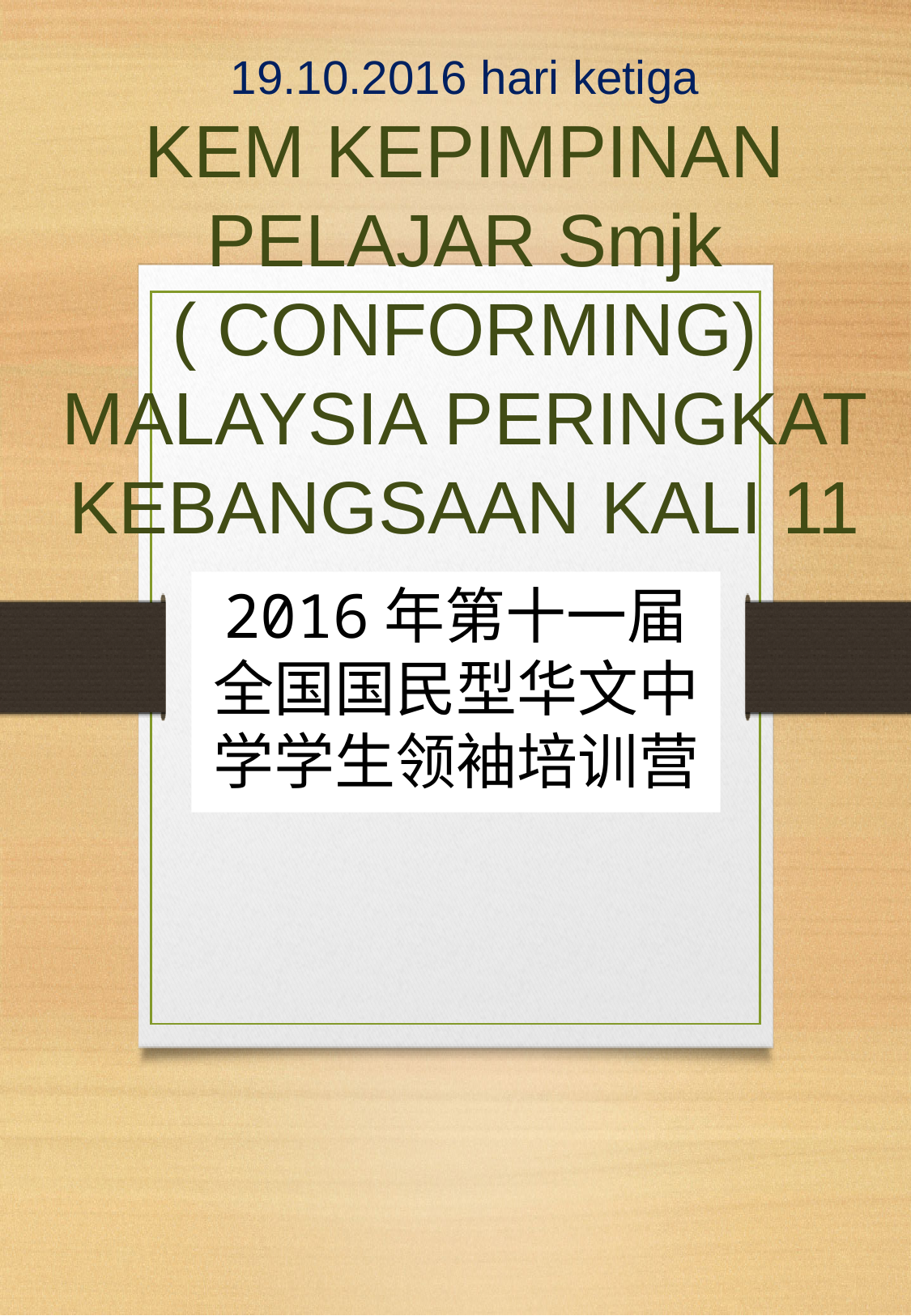

# 19.10.2016 hari ketiga KEM KEPIMPINAN PELAJAR Smjk ( CONFORMING)  MALAYSIA PERINGKAT KEBANGSAAN KALI 11
2016年第十一届全国国民型华文中学学生领袖培训营